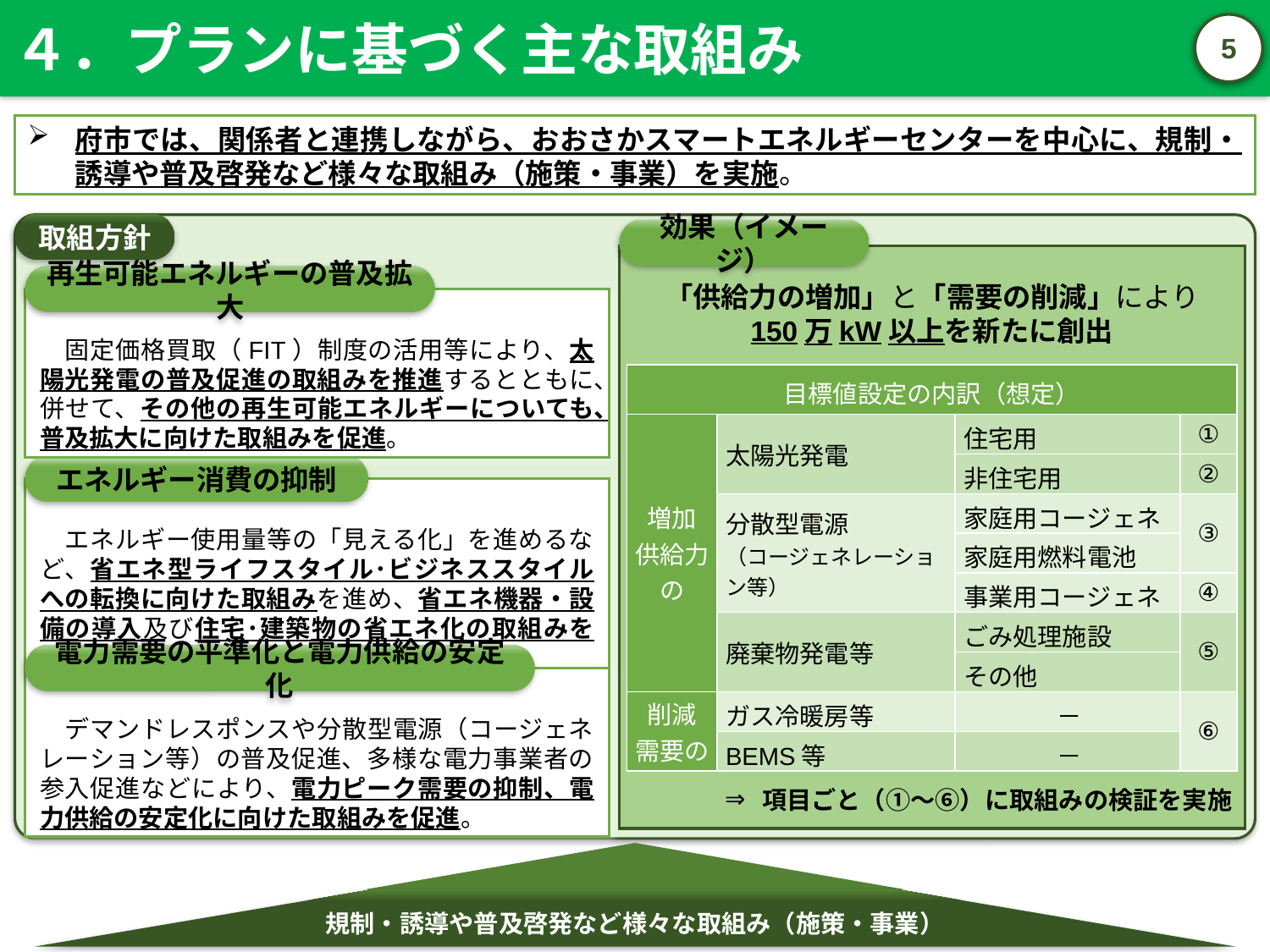

４．プランに基づく主な取組み
5
府市では、関係者と連携しながら、おおさかスマートエネルギーセンターを中心に、規制・誘導や普及啓発など様々な取組み（施策・事業）を実施。
取組方針

効果（イメージ）

「供給力の増加」と「需要の削減」により
150万kW以上を新たに創出
再生可能エネルギーの普及拡大

　固定価格買取（FIT）制度の活用等により、太陽光発電の普及促進の取組みを推進するとともに、併せて、その他の再生可能エネルギーについても、普及拡大に向けた取組みを促進。
| 目標値設定の内訳（想定） |  |  |  |
| --- | --- | --- | --- |
| 増加 供給力の | 太陽光発電 | 住宅用 | ① |
|  |  | 非住宅用 | ② |
|  | 分散型電源 （コージェネレーション等） | 家庭用コージェネ | ③ |
|  |  | 家庭用燃料電池 |  |
|  |  | 事業用コージェネ | ④ |
|  | 廃棄物発電等 | ごみ処理施設 | ⑤ |
|  |  | その他 |  |
| 削減 需要の | ガス冷暖房等 | － | ⑥ |
|  | BEMS等 | － |  |
エネルギー消費の抑制

　エネルギー使用量等の「見える化」を進めるなど、省エネ型ライフスタイル･ビジネススタイルへの転換に向けた取組みを進め、省エネ機器・設備の導入及び住宅･建築物の省エネ化の取組みを促進。
電力需要の平準化と電力供給の安定化

　デマンドレスポンスや分散型電源（コージェネレーション等）の普及促進、多様な電力事業者の参入促進などにより、電力ピーク需要の抑制、電力供給の安定化に向けた取組みを促進。
項目ごと（①～⑥）に取組みの検証を実施

規制・誘導や普及啓発など様々な取組み（施策・事業）